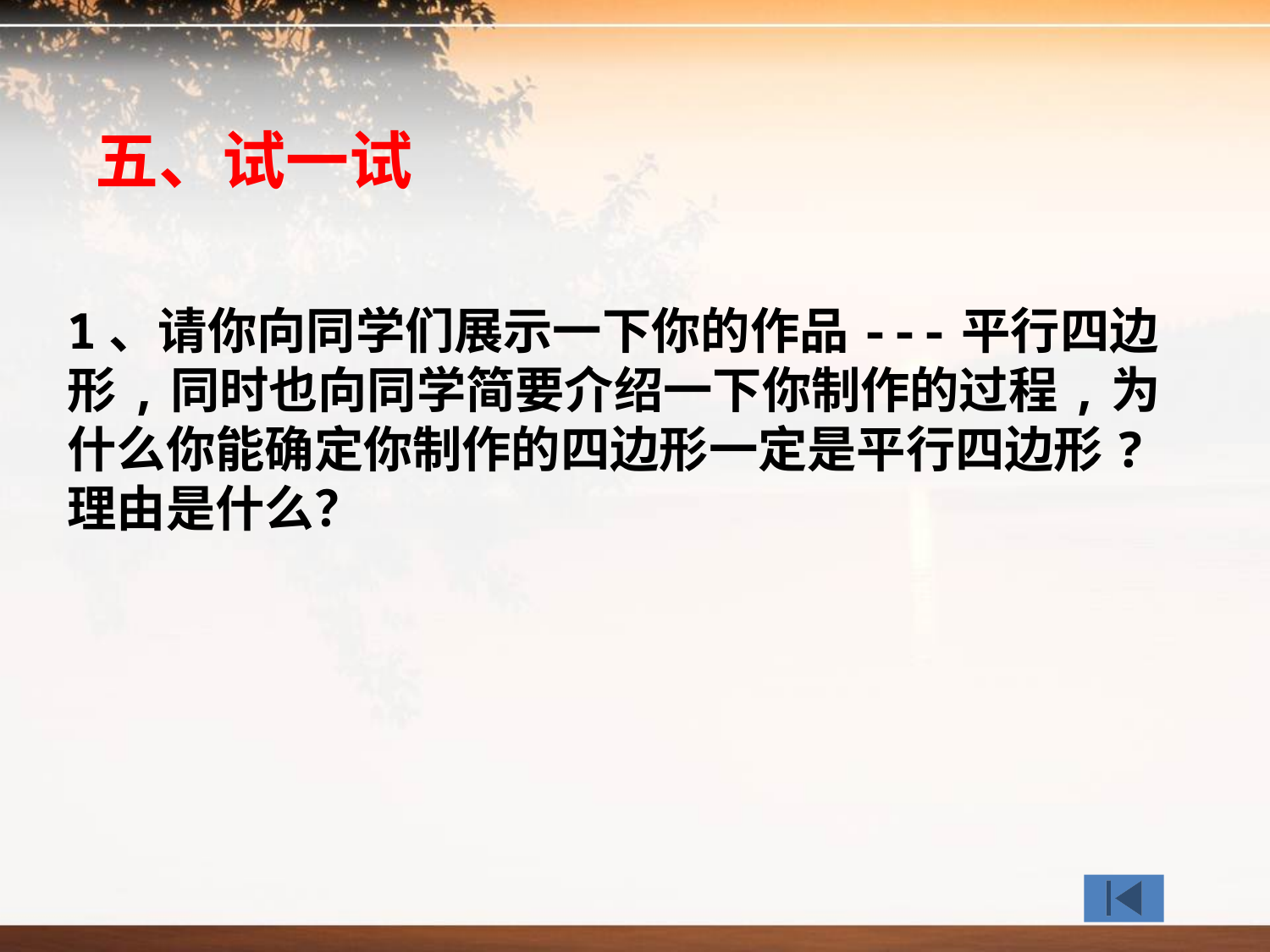

五、试一试
1、请你向同学们展示一下你的作品---平行四边形,同时也向同学简要介绍一下你制作的过程,为什么你能确定你制作的四边形一定是平行四边形?理由是什么？